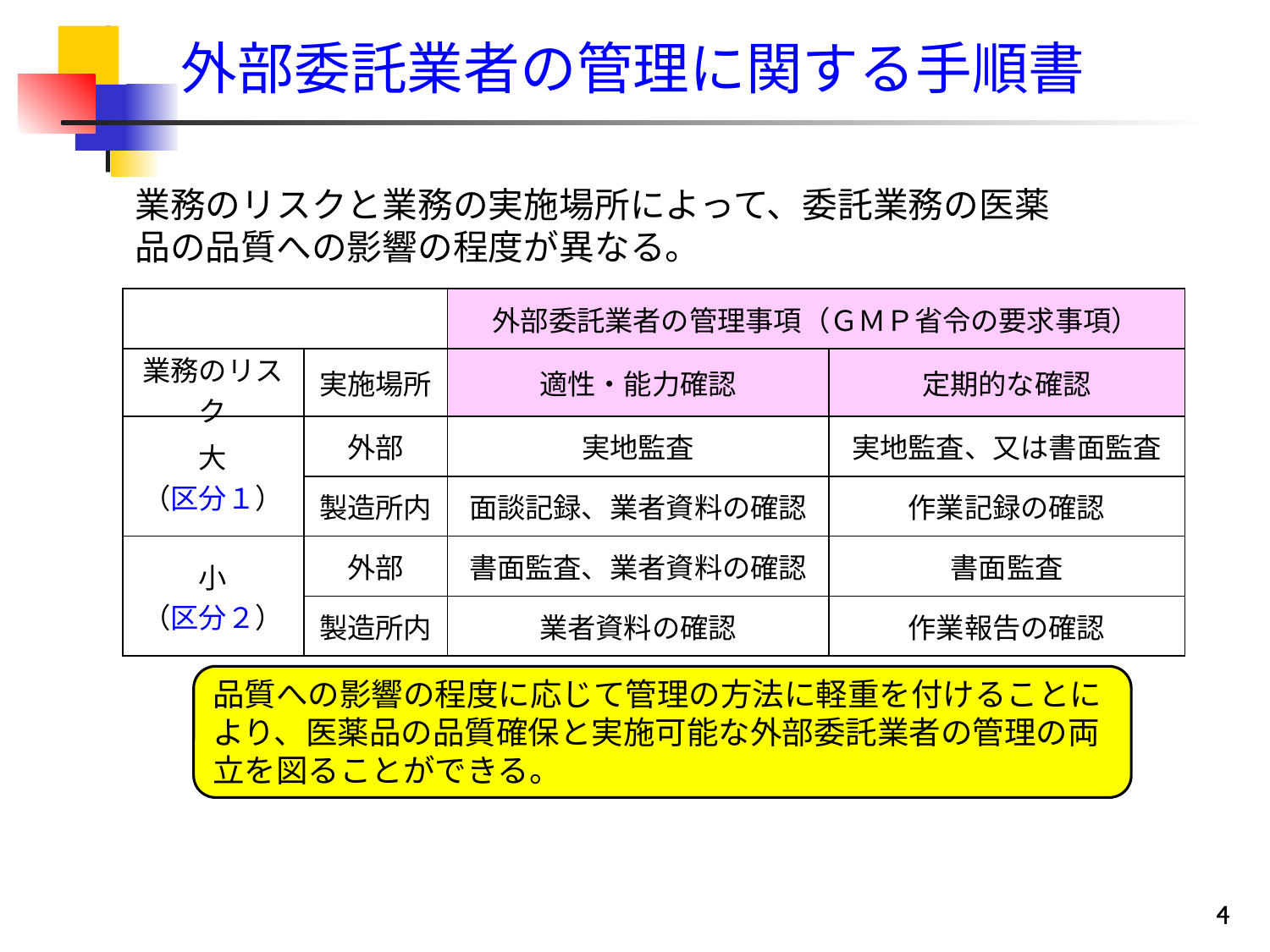

外部委託業者の管理に関する手順書
業務のリスクと業務の実施場所によって、委託業務の医薬品の品質への影響の程度が異なる。
|  |  | 外部委託業者の管理事項（ＧＭＰ省令の要求事項） |  |
| --- | --- | --- | --- |
| 業務のリスク | 実施場所 | 適性・能力確認 | 定期的な確認 |
| 大 （区分１） | 外部 | 実地監査 | 実地監査、又は書面監査 |
|  | 製造所内 | 面談記録、業者資料の確認 | 作業記録の確認 |
| 小 （区分２） | 外部 | 書面監査、業者資料の確認 | 書面監査 |
|  | 製造所内 | 業者資料の確認 | 作業報告の確認 |
品質への影響の程度に応じて管理の方法に軽重を付けることにより、医薬品の品質確保と実施可能な外部委託業者の管理の両立を図ることができる。
4